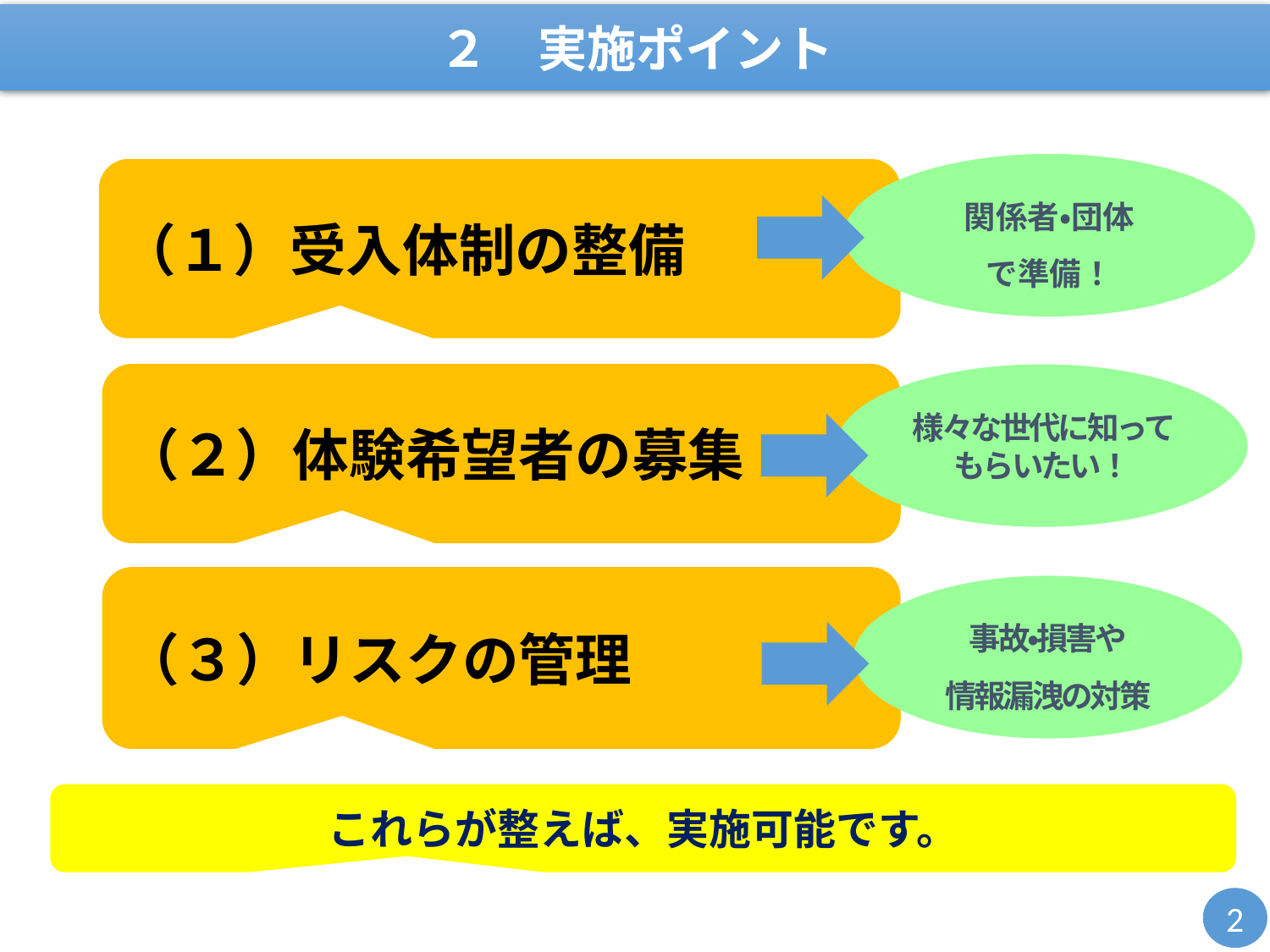

２　実施ポイント
関係者・団体
で準備！
（１）受入体制の整備

（２）体験希望者の募集
様々な世代に知ってもらいたい！

（３）リスクの管理
事故・損害や
情報漏洩の対策

これらが整えば、実施可能です。
2